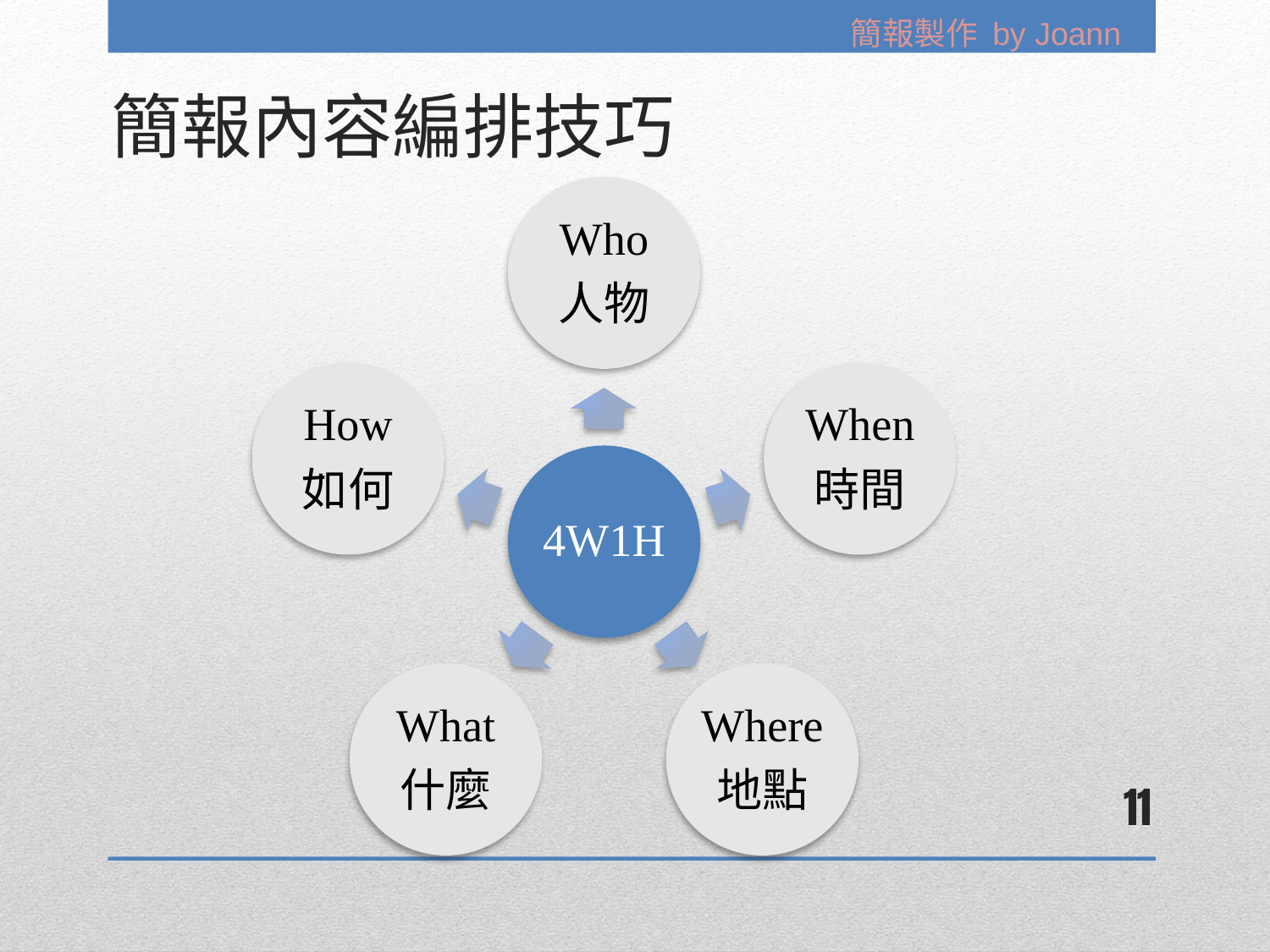

簡報內容編排技巧
4W1H

Who
人物

When
時間

Where
地點

What
什麼

How
如何
11